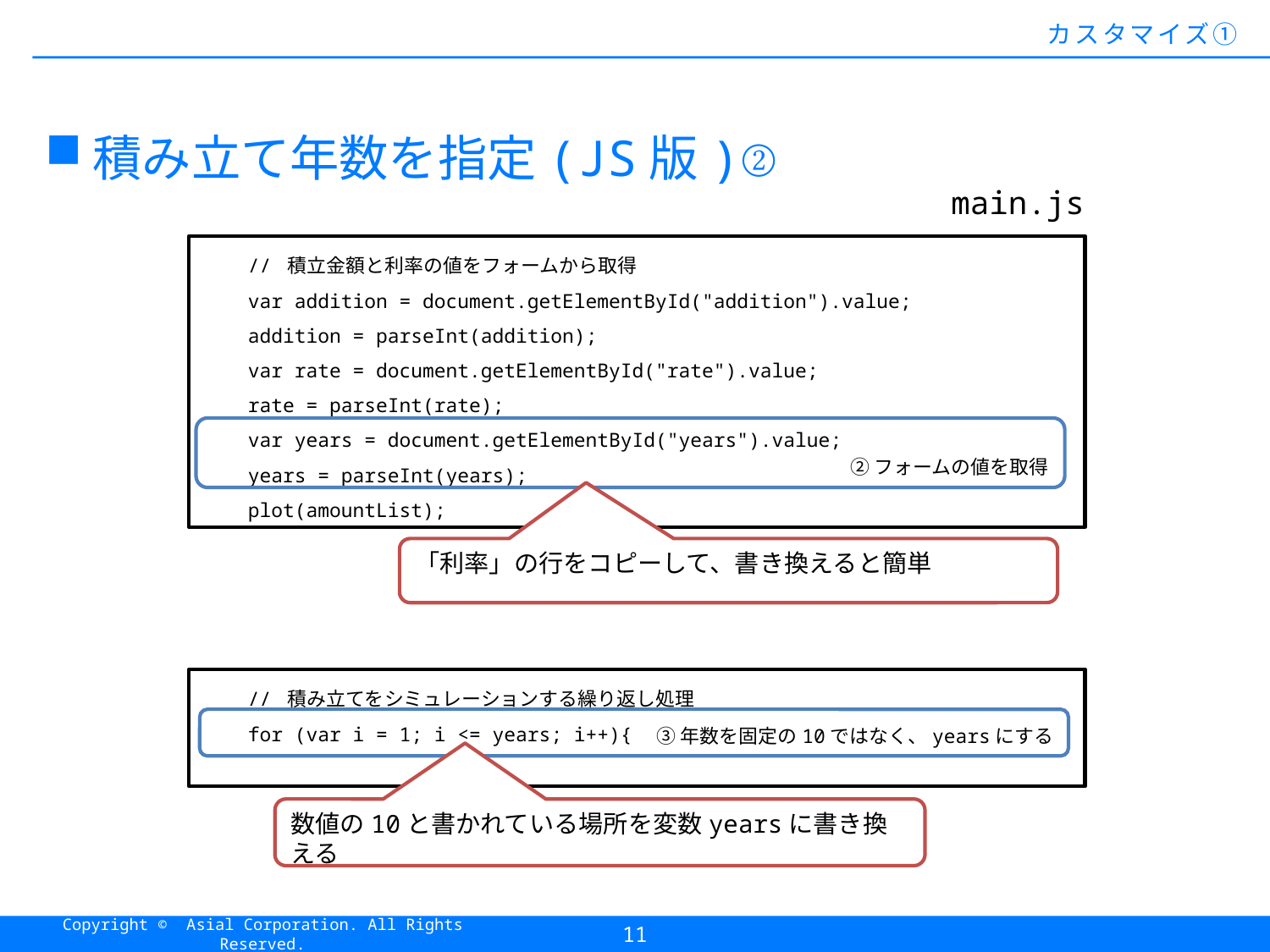

#
カスタマイズ①
積み立て年数を指定(JS版)②
main.js
    // 積立金額と利率の値をフォームから取得
    var addition = document.getElementById("addition").value;
    addition = parseInt(addition);
    var rate = document.getElementById("rate").value;
    rate = parseInt(rate);
    var years = document.getElementById("years").value;
    years = parseInt(years);
    plot(amountList);
②フォームの値を取得
「利率」の行をコピーして、書き換えると簡単
    // 積み立てをシミュレーションする繰り返し処理
    for (var i = 1; i <= years; i++){

③年数を固定の10ではなく、yearsにする
数値の10と書かれている場所を変数yearsに書き換える
11